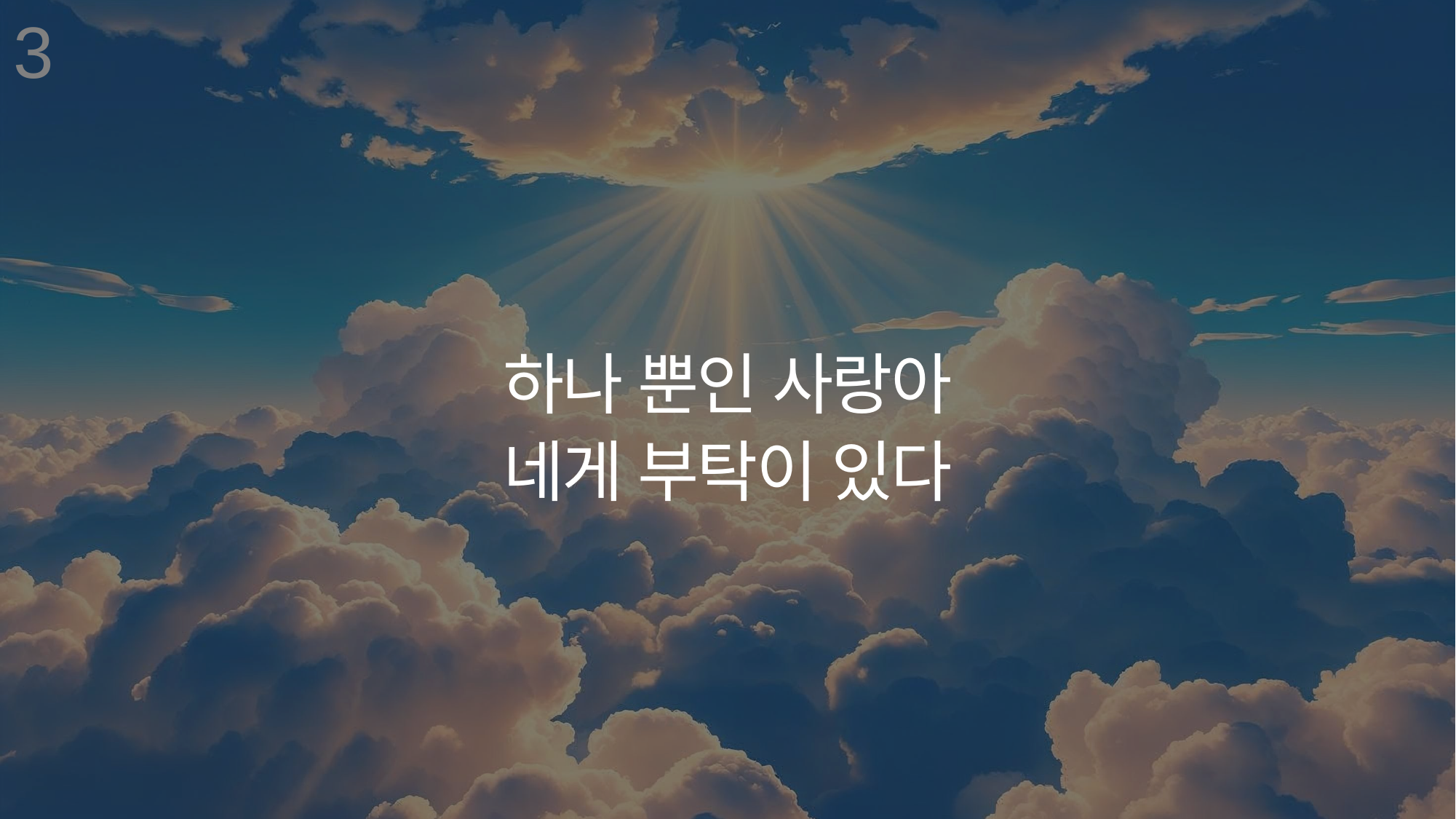

3
하나 뿐인 사랑아
네게 부탁이 있다